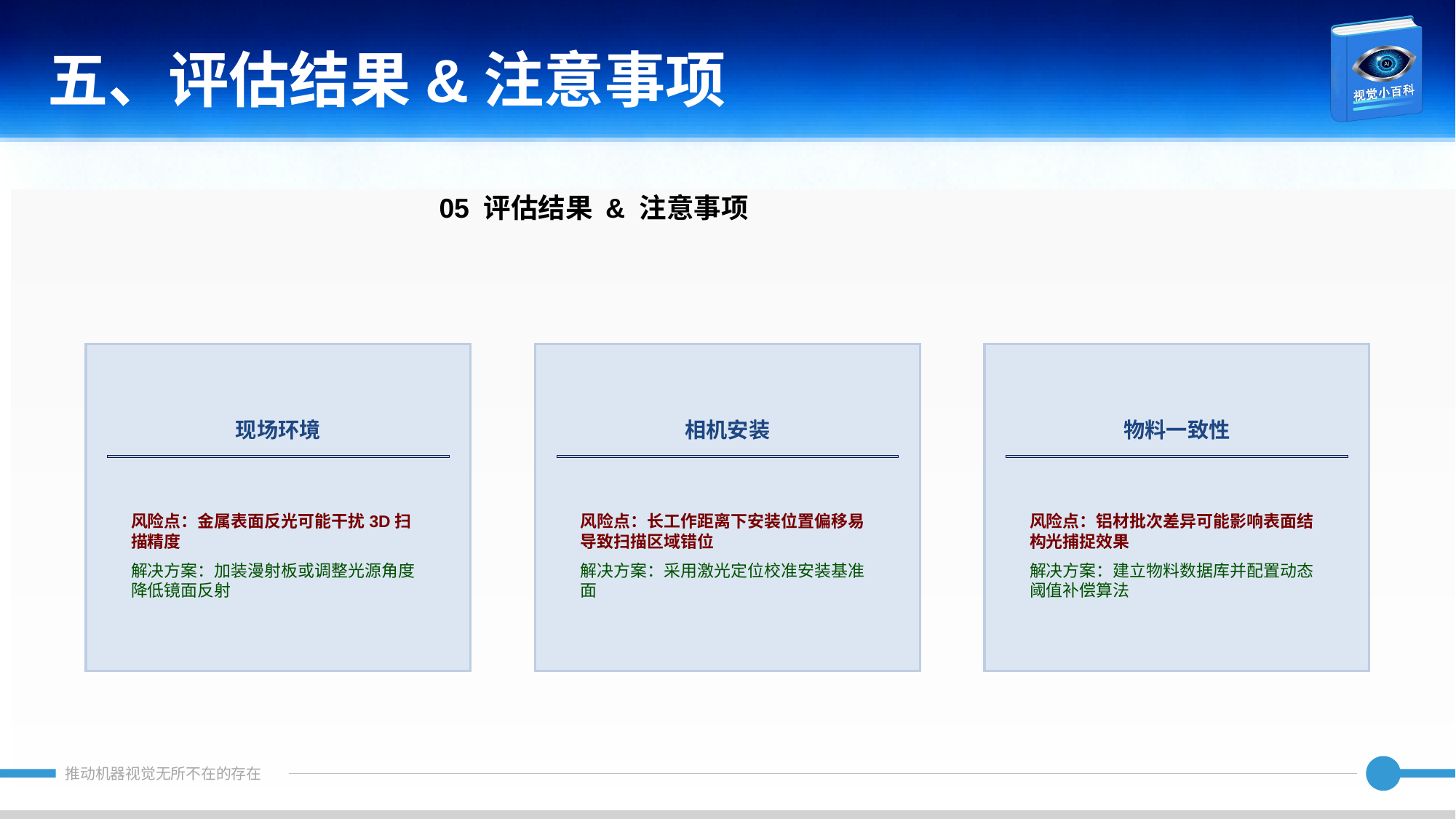

五、评估结果&注意事项

05 评估结果 & 注意事项

现场环境

相机安装

物料一致性

风险点：金属表面反光可能干扰3D扫描精度
解决方案：加装漫射板或调整光源角度降低镜面反射

风险点：长工作距离下安装位置偏移易导致扫描区域错位
解决方案：采用激光定位校准安装基准面

风险点：铝材批次差异可能影响表面结构光捕捉效果
解决方案：建立物料数据库并配置动态阈值补偿算法
10